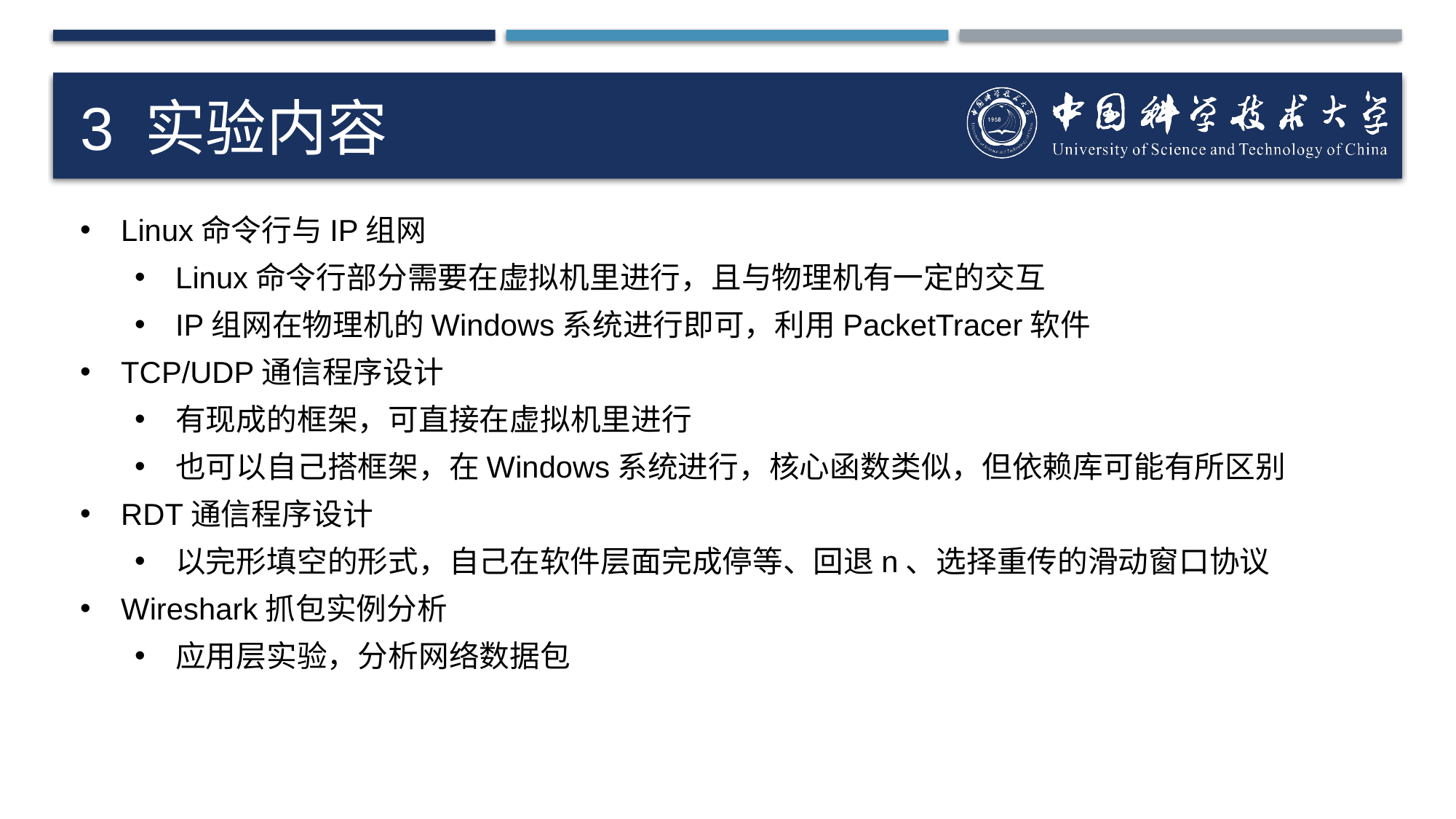

# 3 实验内容
Linux命令行与IP组网
Linux命令行部分需要在虚拟机里进行，且与物理机有一定的交互
IP组网在物理机的Windows系统进行即可，利用PacketTracer软件
TCP/UDP通信程序设计
有现成的框架，可直接在虚拟机里进行
也可以自己搭框架，在Windows系统进行，核心函数类似，但依赖库可能有所区别
RDT通信程序设计
以完形填空的形式，自己在软件层面完成停等、回退n、选择重传的滑动窗口协议
Wireshark抓包实例分析
应用层实验，分析网络数据包